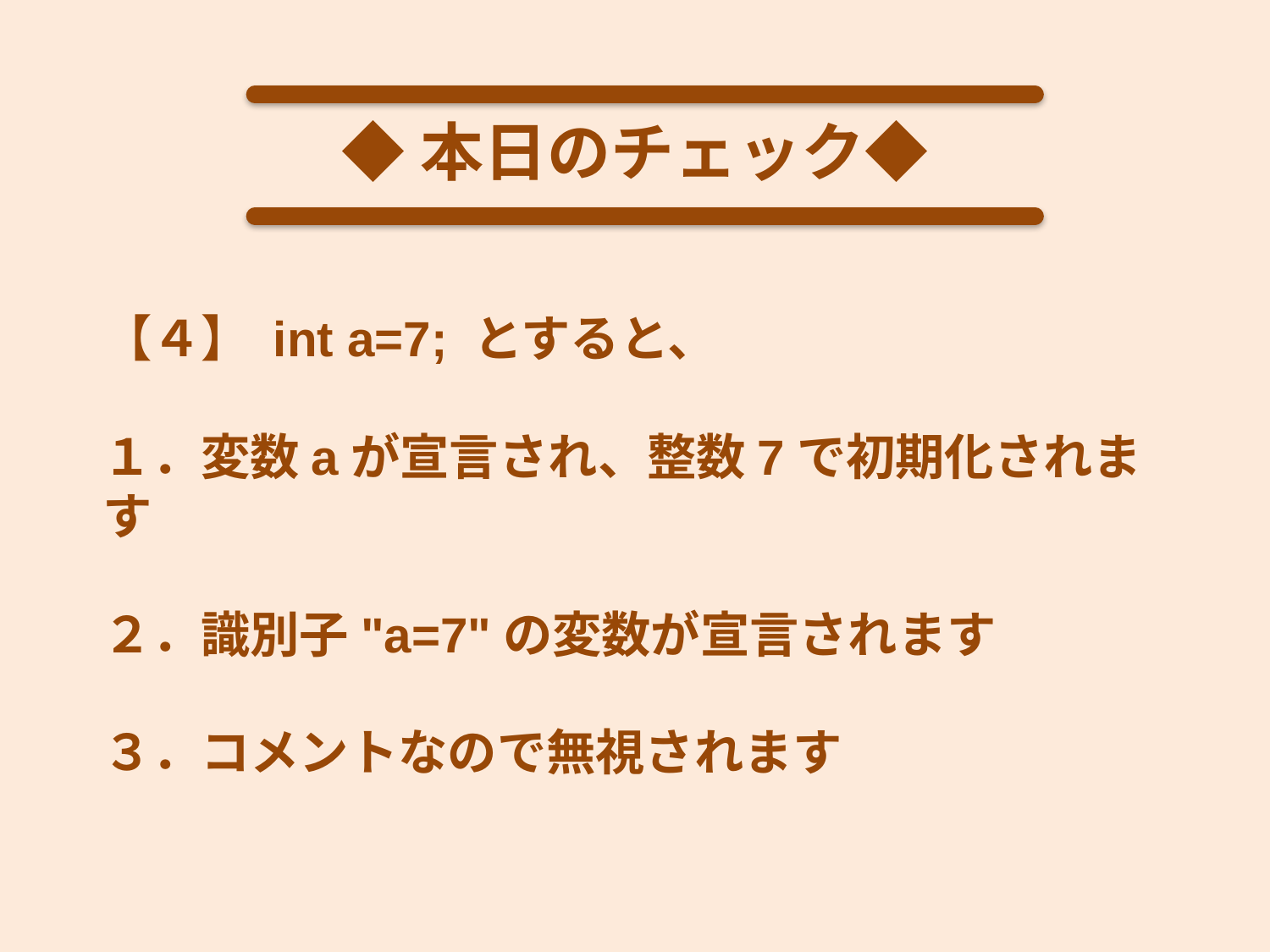

◆本日のチェック◆

【４】 int a=7; とすると、

１．変数aが宣言され、整数7で初期化されます

２．識別子"a=7"の変数が宣言されます

３．コメントなので無視されます